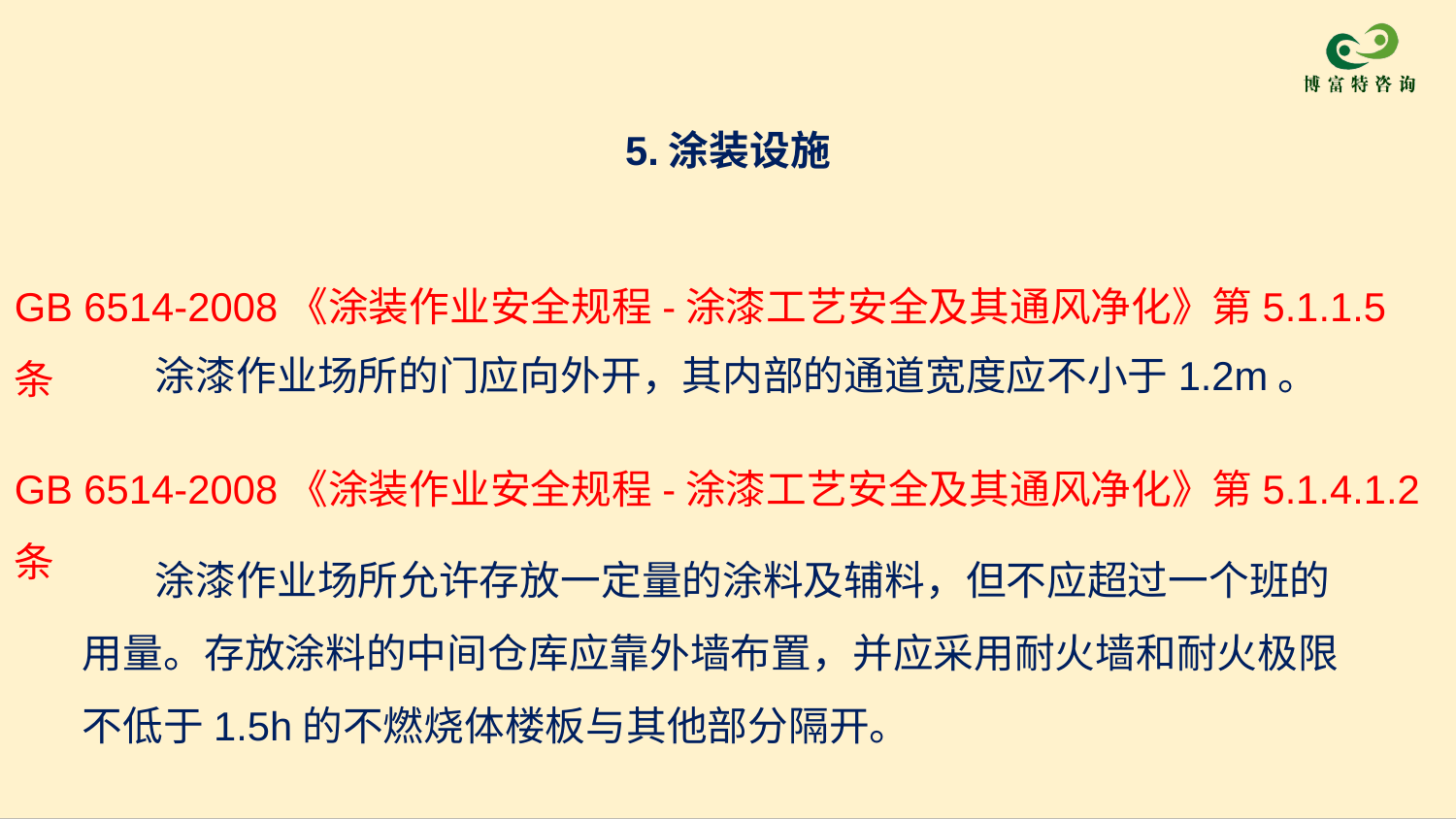

5.涂装设施
GB 6514-2008《涂装作业安全规程-涂漆工艺安全及其通风净化》第5.1.1.5 条
涂漆作业场所的门应向外开，其内部的通道宽度应不小于1.2m。
GB 6514-2008《涂装作业安全规程-涂漆工艺安全及其通风净化》第5.1.4.1.2条
涂漆作业场所允许存放一定量的涂料及辅料，但不应超过一个班的用量。存放涂料的中间仓库应靠外墙布置，并应采用耐火墙和耐火极限不低于1.5h的不燃烧体楼板与其他部分隔开。